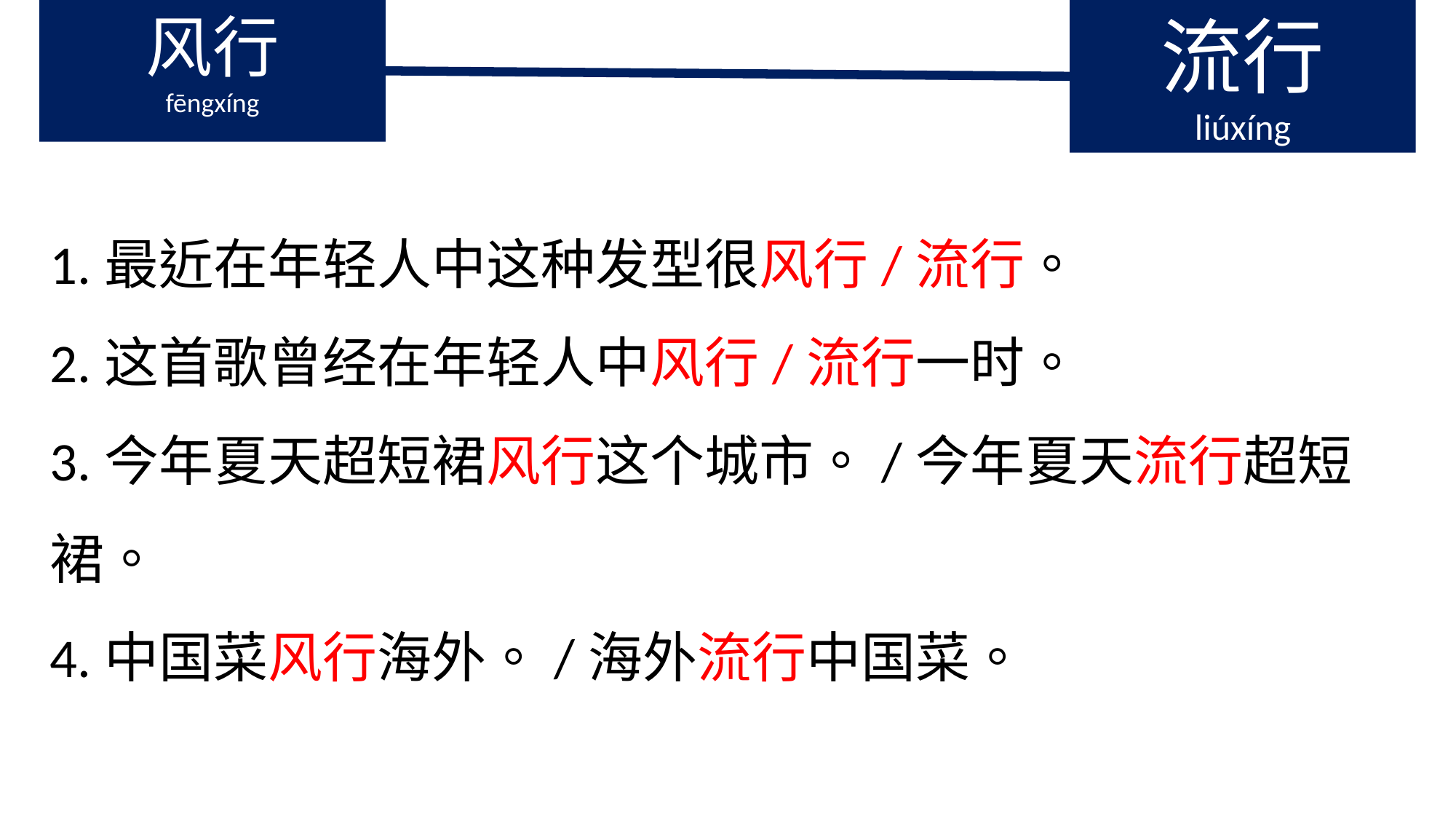

风行
fēngxíng

流行
liúxíng
1.最近在年轻人中这种发型很风行/流行。
2.这首歌曾经在年轻人中风行/流行一时。
3.今年夏天超短裙风行这个城市。/今年夏天流行超短裙。
4.中国菜风行海外。/海外流行中国菜。